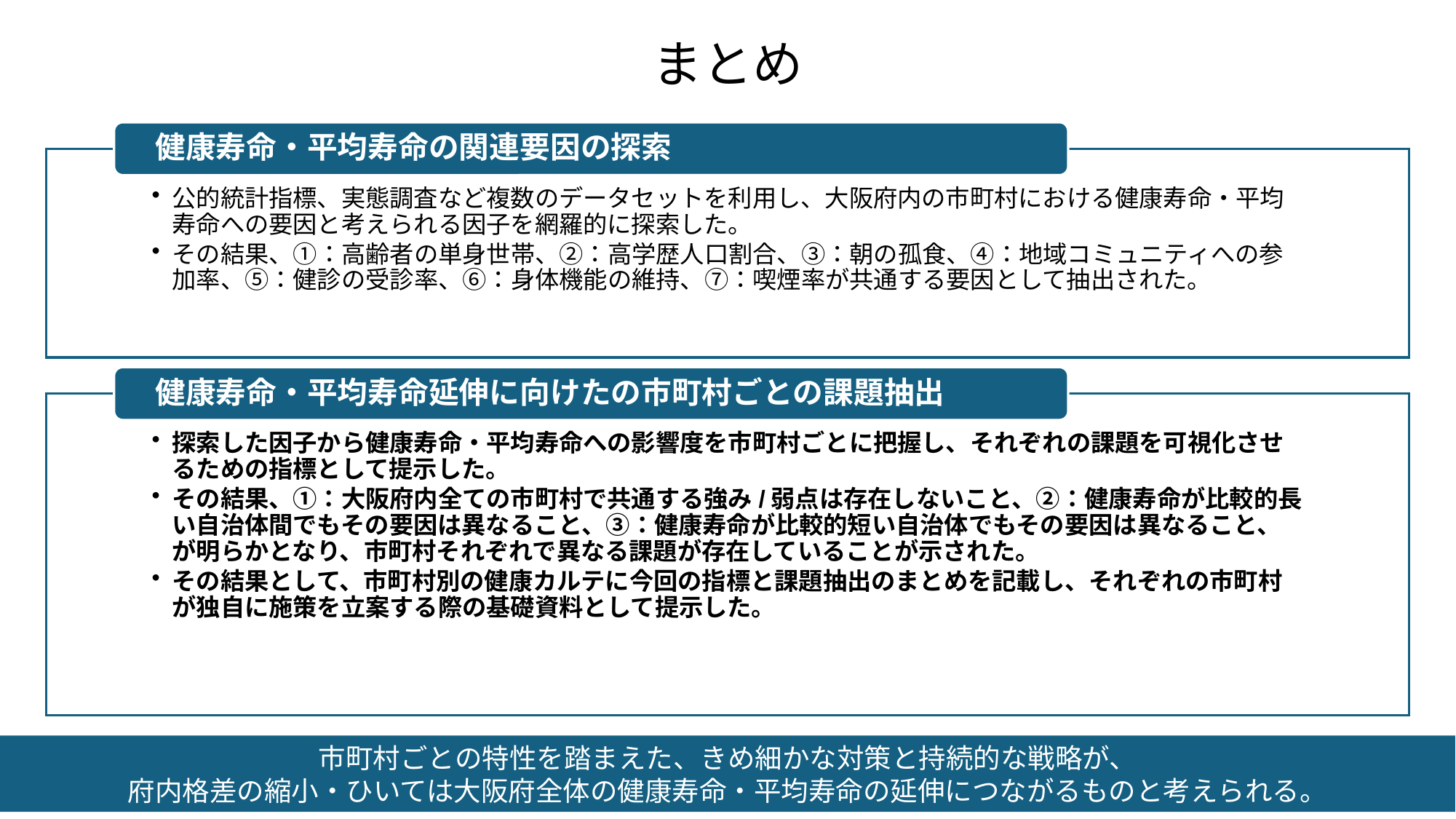

# まとめ
公的統計指標、実態調査など複数のデータセットを利用し、大阪府内の市町村における健康寿命・平均寿命への要因と考えられる因子を網羅的に探索した。
その結果、①：高齢者の単身世帯、②：高学歴人口割合、③：朝の孤食、④：地域コミュニティへの参加率、⑤：健診の受診率、⑥：身体機能の維持、⑦：喫煙率が共通する要因として抽出された。
健康寿命・平均寿命の関連要因の探索
探索した因子から健康寿命・平均寿命への影響度を市町村ごとに把握し、それぞれの課題を可視化させるための指標として提示した。
その結果、①：大阪府内全ての市町村で共通する強み/弱点は存在しないこと、②：健康寿命が比較的長い自治体間でもその要因は異なること、③：健康寿命が比較的短い自治体でもその要因は異なること、が明らかとなり、市町村それぞれで異なる課題が存在していることが示された。
その結果として、市町村別の健康カルテに今回の指標と課題抽出のまとめを記載し、それぞれの市町村が独自に施策を立案する際の基礎資料として提示した。
健康寿命・平均寿命延伸に向けたの市町村ごとの課題抽出
市町村ごとの特性を踏まえた、きめ細かな対策と持続的な戦略が、
府内格差の縮小・ひいては大阪府全体の健康寿命・平均寿命の延伸につながるものと考えられる。